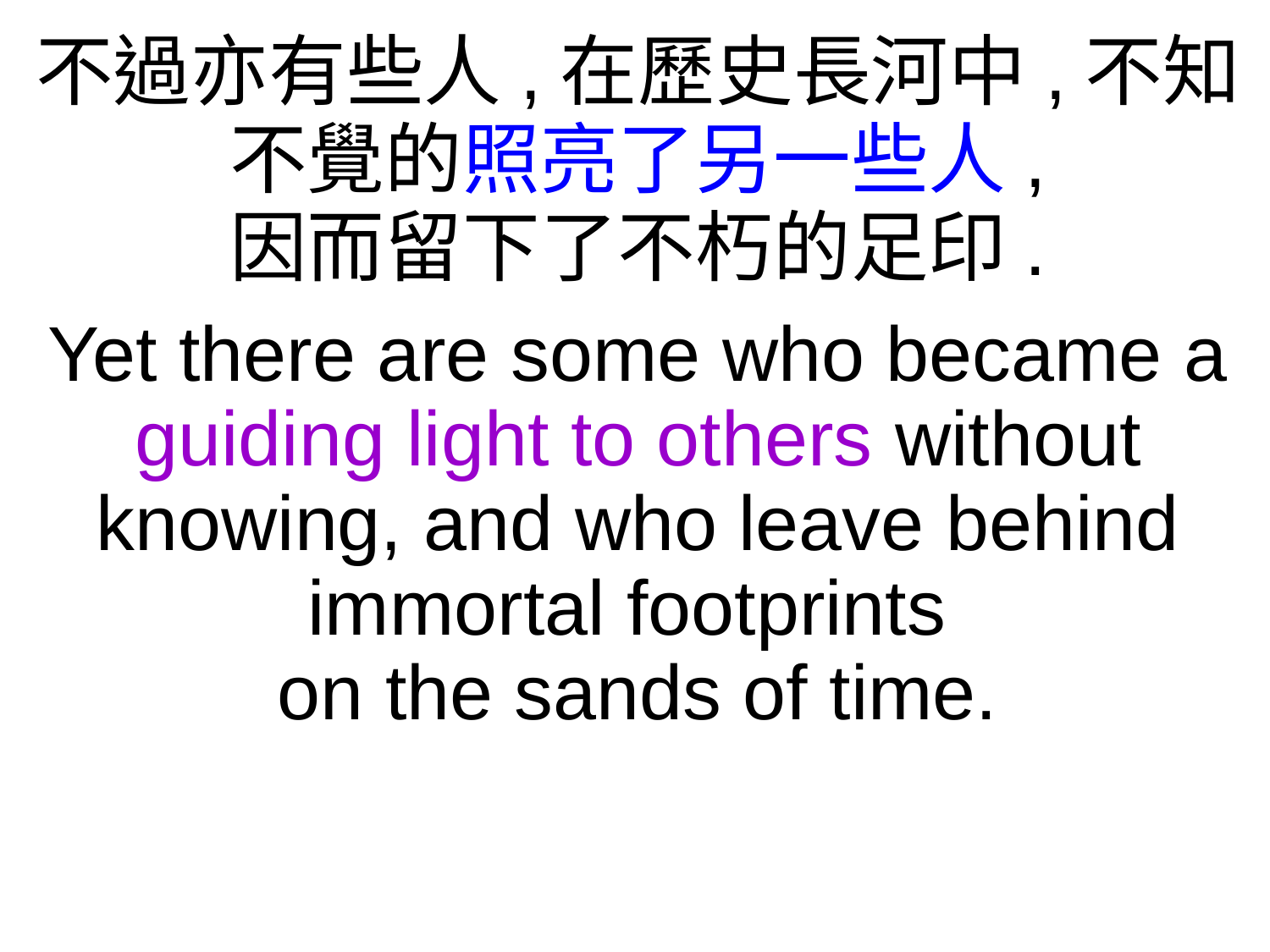

不過亦有些人,在歷史長河中,不知不覺的照亮了另一些人,
因而留下了不朽的足印.
Yet there are some who became a guiding light to others without knowing, and who leave behind immortal footprints
on the sands of time.